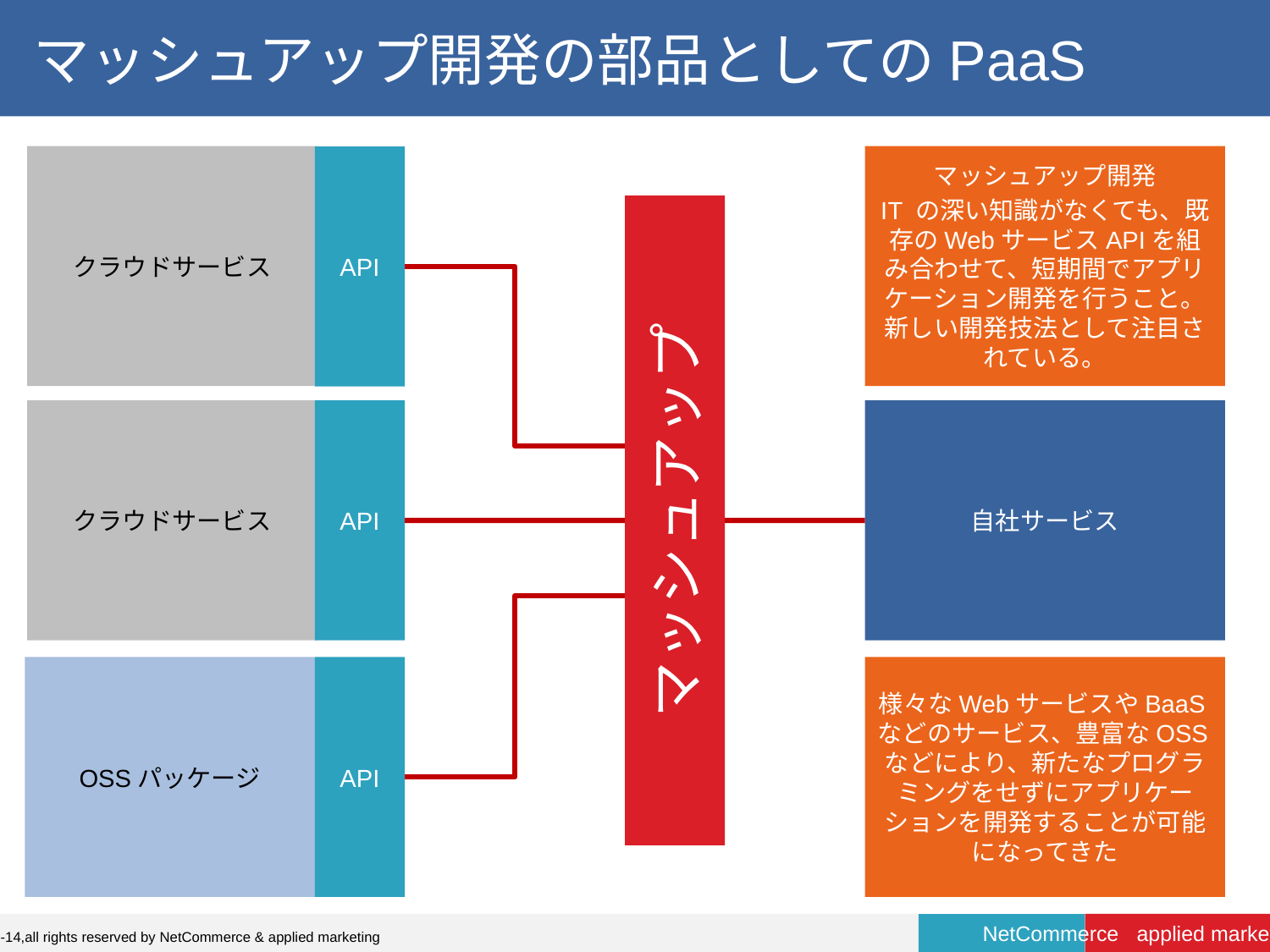

# マッシュアップ開発の部品としてのPaaS
クラウドサービス
API
マッシュアップ開発
IT の深い知識がなくても、既存のWebサービスAPIを組み合わせて、短期間でアプリケーション開発を行うこと。新しい開発技法として注目されている。
マッシュアップ
クラウドサービス
API
自社サービス
OSSパッケージ
API
様々なWebサービスやBaaSなどのサービス、豊富なOSSなどにより、新たなプログラミングをせずにアプリケーションを開発することが可能になってきた